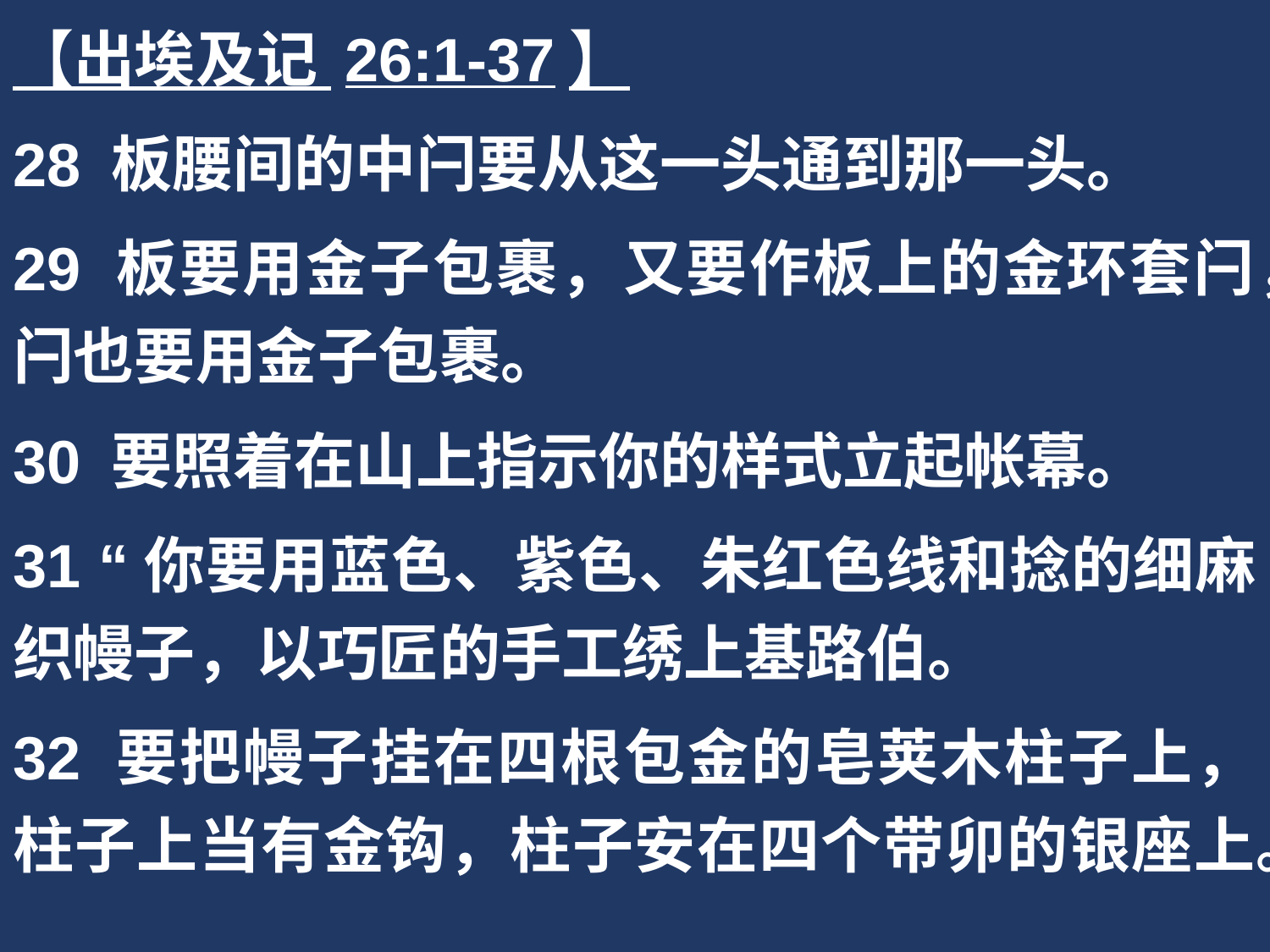

【出埃及记 26:1-37】
28 板腰间的中闩要从这一头通到那一头。
29 板要用金子包裹，又要作板上的金环套闩，闩也要用金子包裹。
30 要照着在山上指示你的样式立起帐幕。
31 “你要用蓝色、紫色、朱红色线和捻的细麻织幔子，以巧匠的手工绣上基路伯。
32 要把幔子挂在四根包金的皂荚木柱子上，柱子上当有金钩，柱子安在四个带卯的银座上。